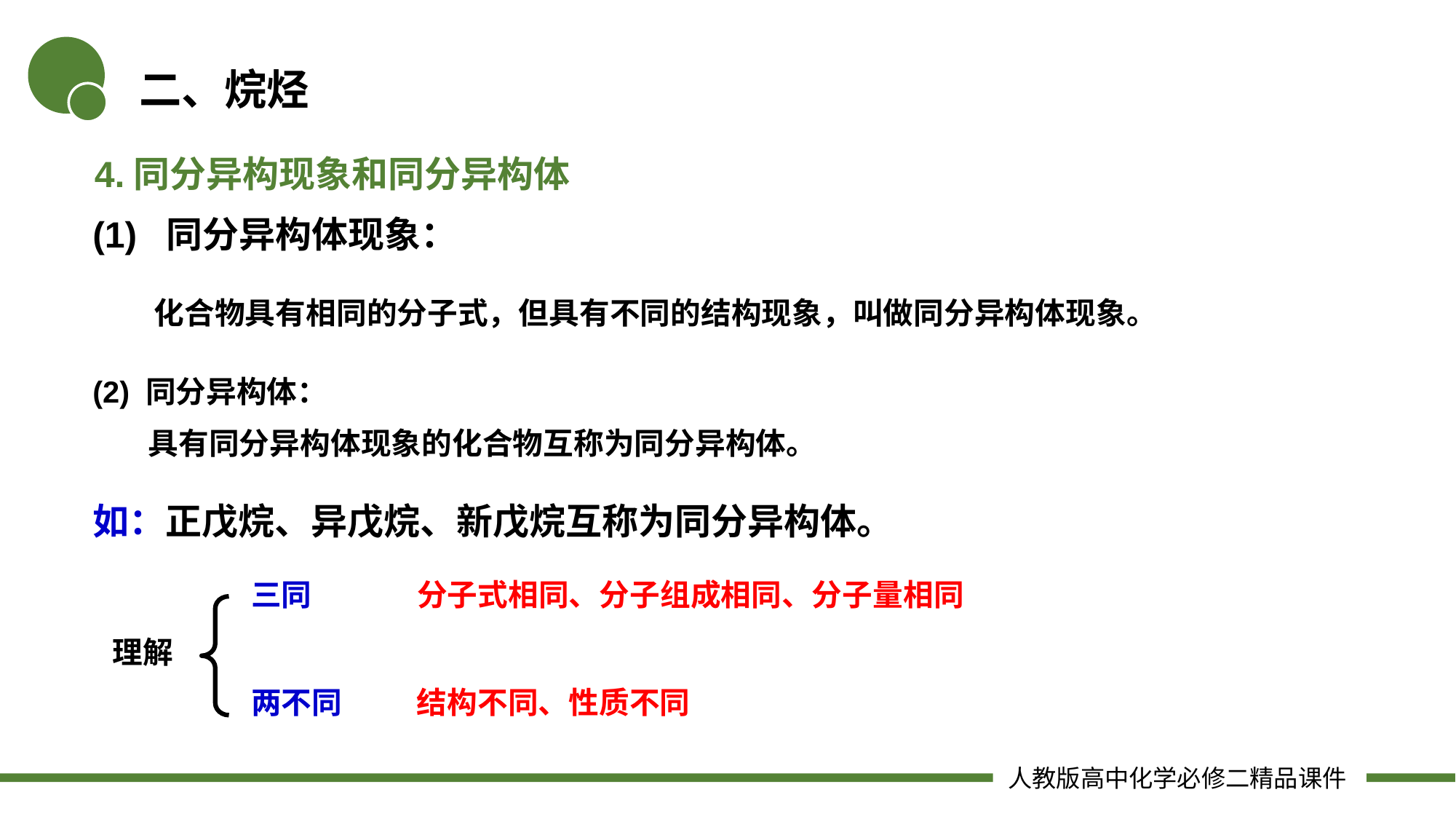

二、烷烃
4.同分异构现象和同分异构体
(1)  同分异构体现象：
化合物具有相同的分子式，但具有不同的结构现象，叫做同分异构体现象。
(2) 同分异构体：
       具有同分异构体现象的化合物互称为同分异构体。
如：正戊烷、异戊烷、新戊烷互称为同分异构体。
三同
分子式相同、分子组成相同、分子量相同

理解
两不同
结构不同、性质不同